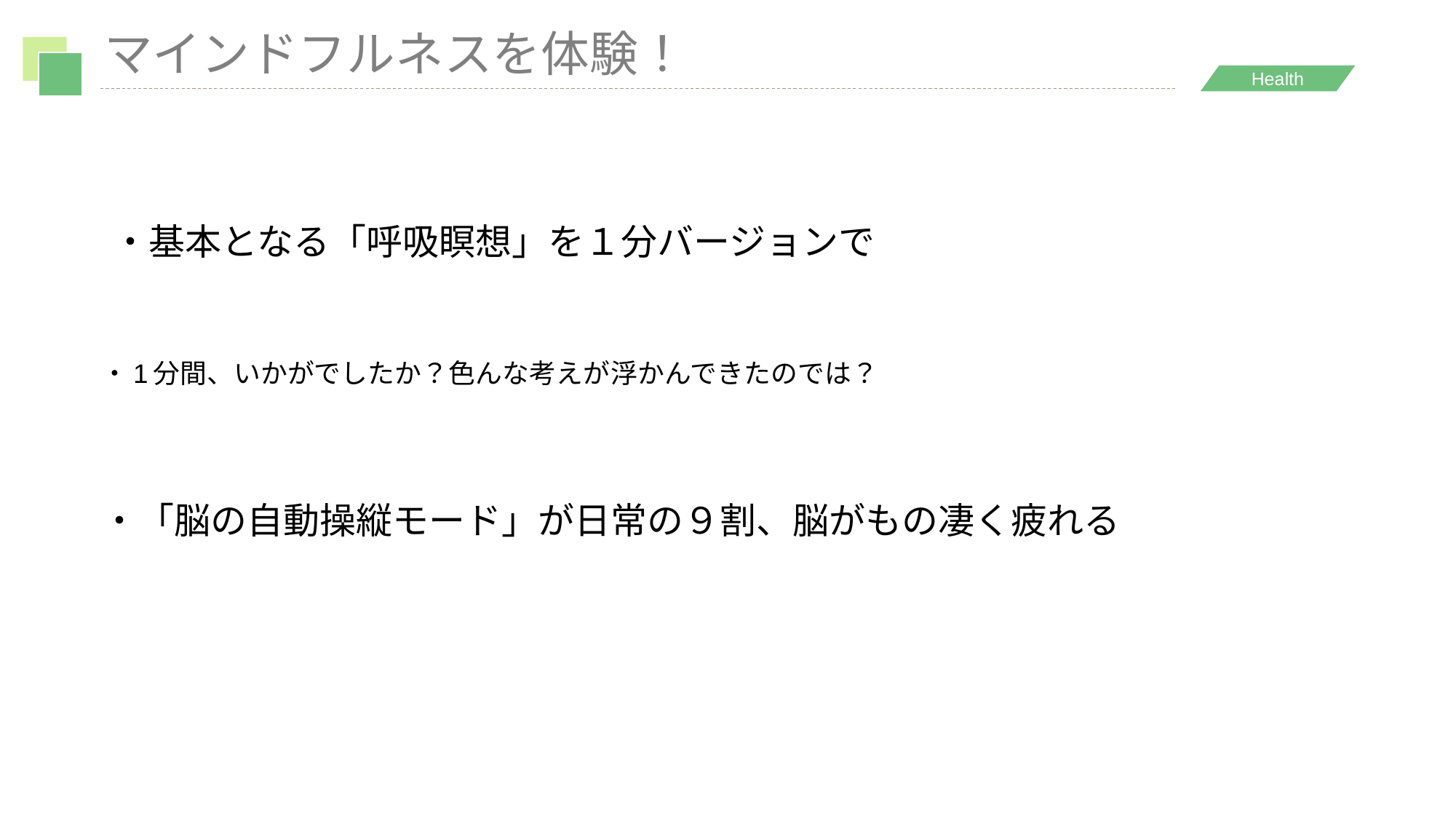

マインドフルネスを体験！
・基本となる「呼吸瞑想」を１分バージョンで
・1分間、いかがでしたか？色んな考えが浮かんできたのでは？

・「脳の自動操縦モード」が日常の９割、脳がもの凄く疲れる